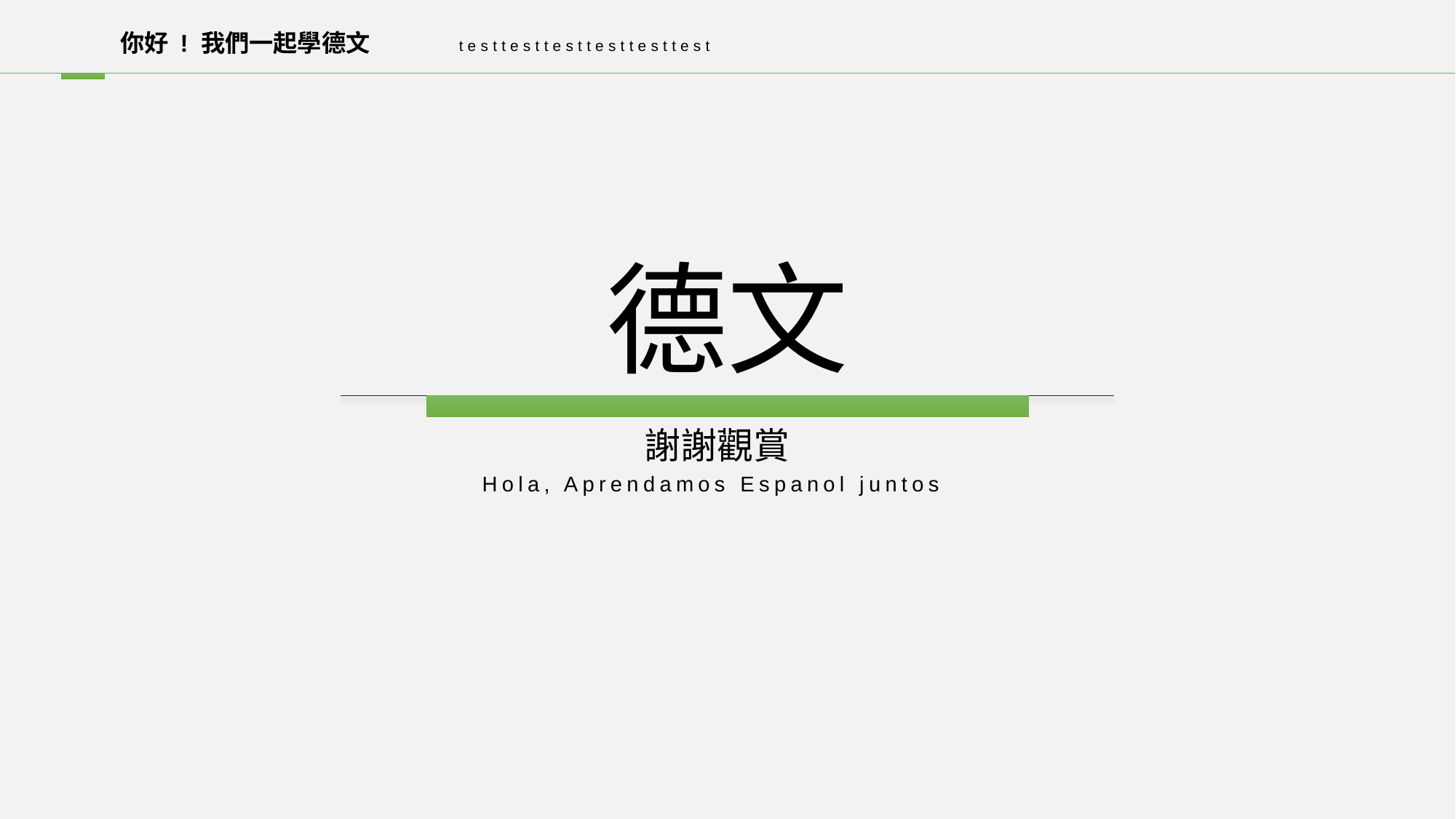

你好 ! 我們一起學德文
testtesttesttesttesttest

德文

謝謝觀賞
Hola, Aprendamos Espanol juntos
01